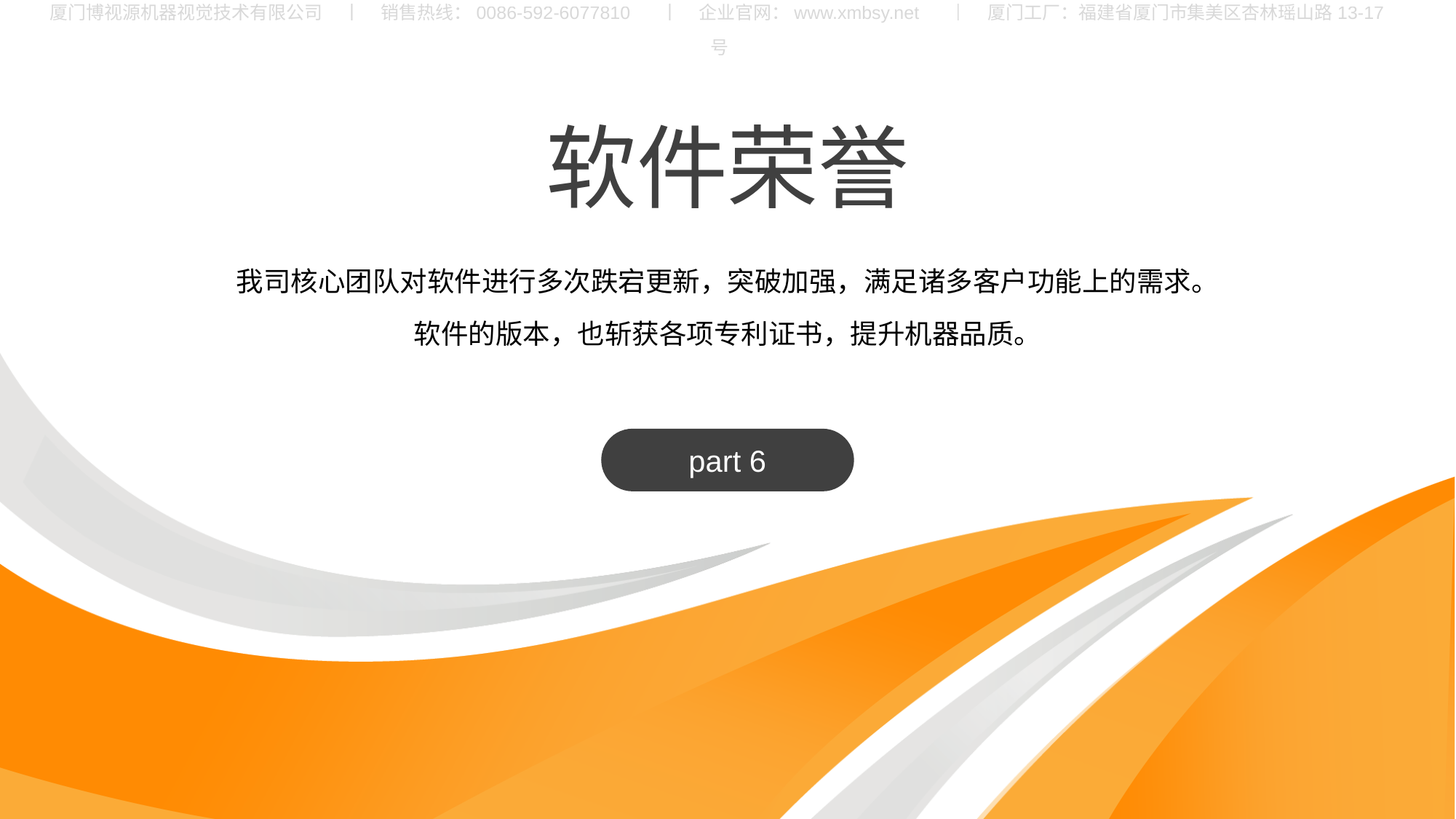

软件荣誉
我司核心团队对软件进行多次跌宕更新，突破加强，满足诸多客户功能上的需求。软件的版本，也斩获各项专利证书，提升机器品质。
part 6